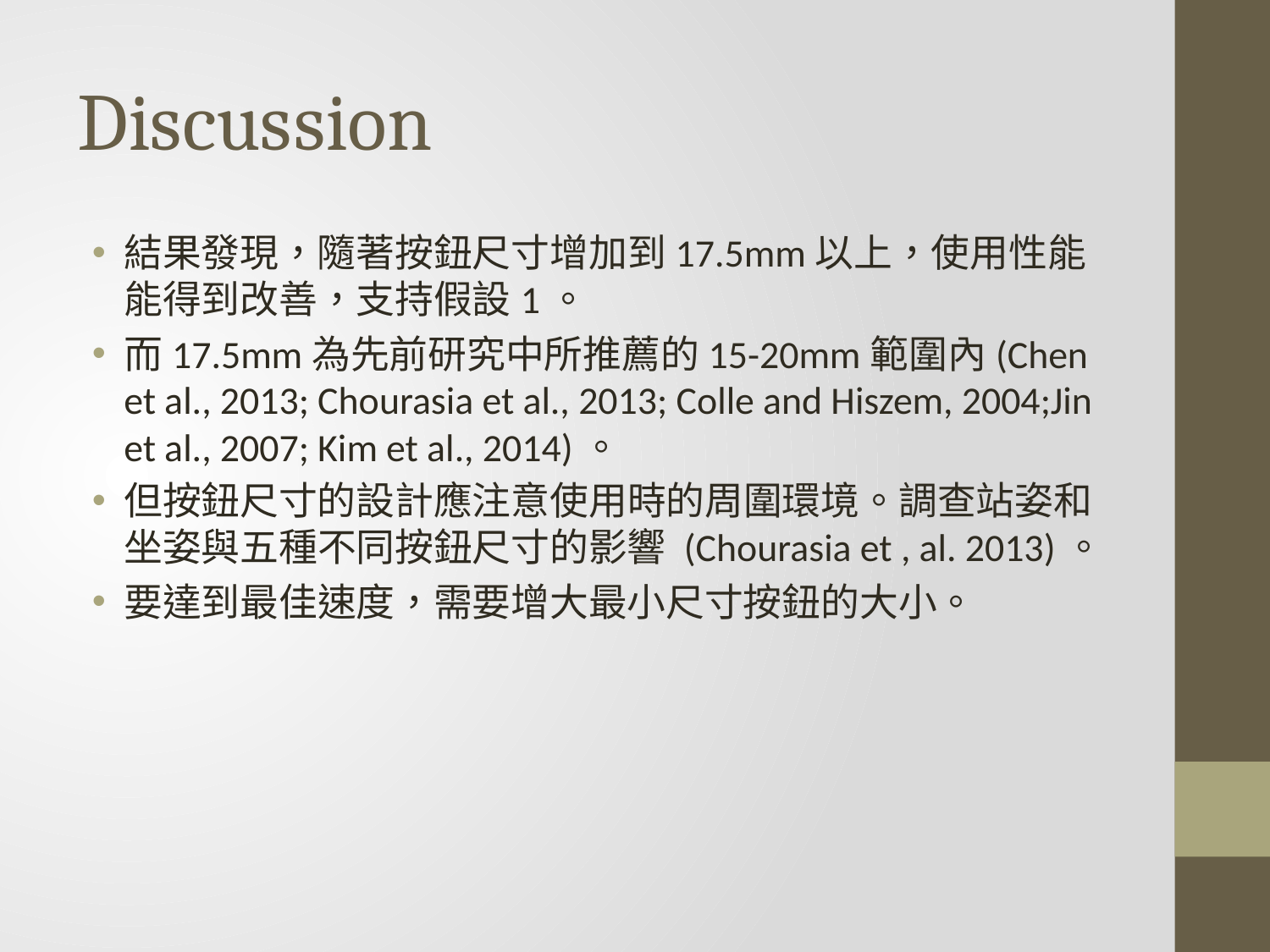

# Discussion
結果發現，隨著按鈕尺寸增加到17.5mm以上，使用性能能得到改善，支持假設1。
而17.5mm為先前研究中所推薦的15-20mm範圍內(Chen et al., 2013; Chourasia et al., 2013; Colle and Hiszem, 2004;Jin et al., 2007; Kim et al., 2014)。
但按鈕尺寸的設計應注意使用時的周圍環境。調查站姿和坐姿與五種不同按鈕尺寸的影響 (Chourasia et , al. 2013)。
要達到最佳速度，需要增大最小尺寸按鈕的大小。